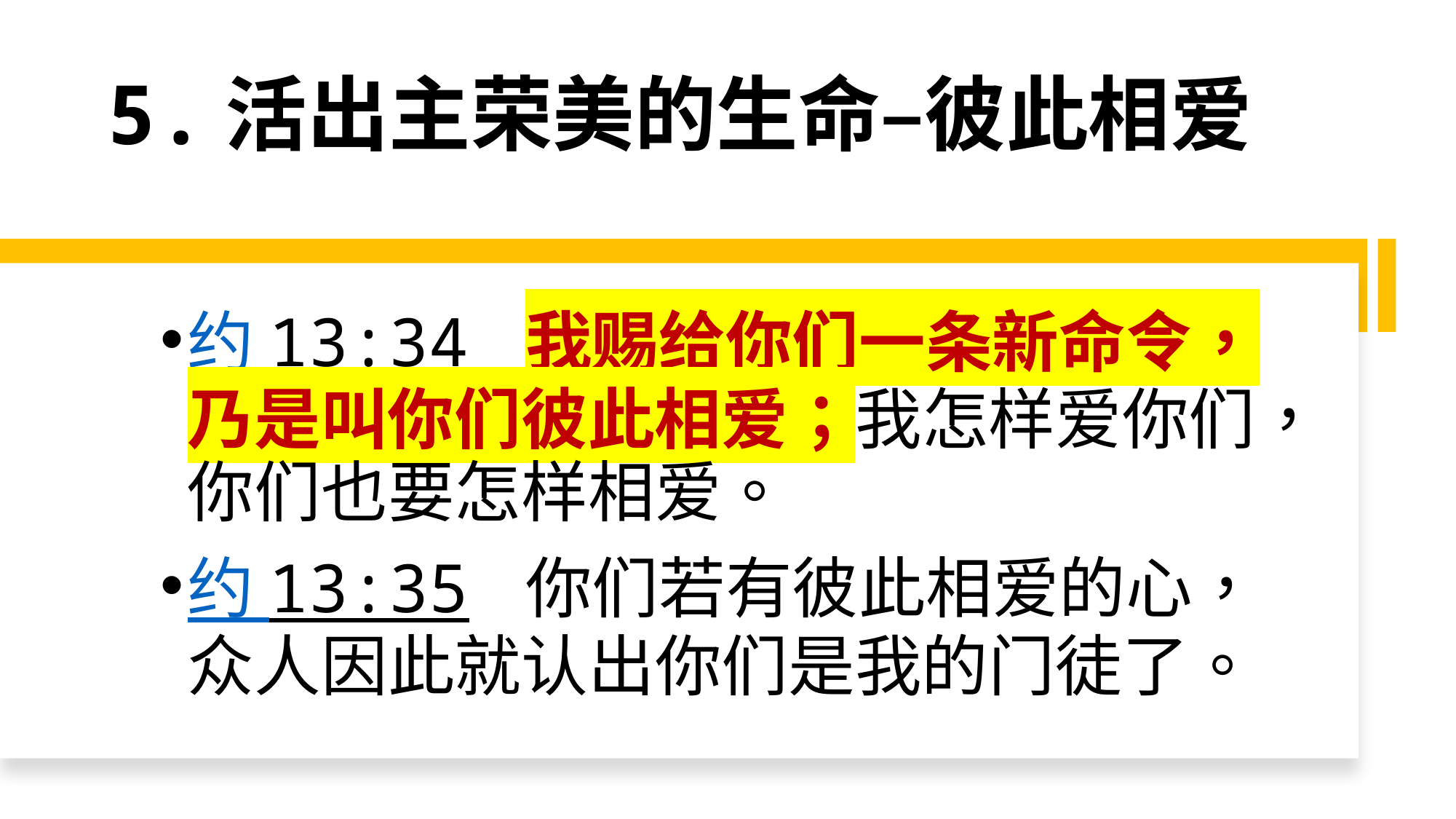

# 5.活出主荣美的生命–彼此相爱

约 13:34 我赐给你们一条新命令，乃是叫你们彼此相爱；我怎样爱你们，你们也要怎样相爱。
约 13:35 你们若有彼此相爱的心，众人因此就认出你们是我的门徒了。